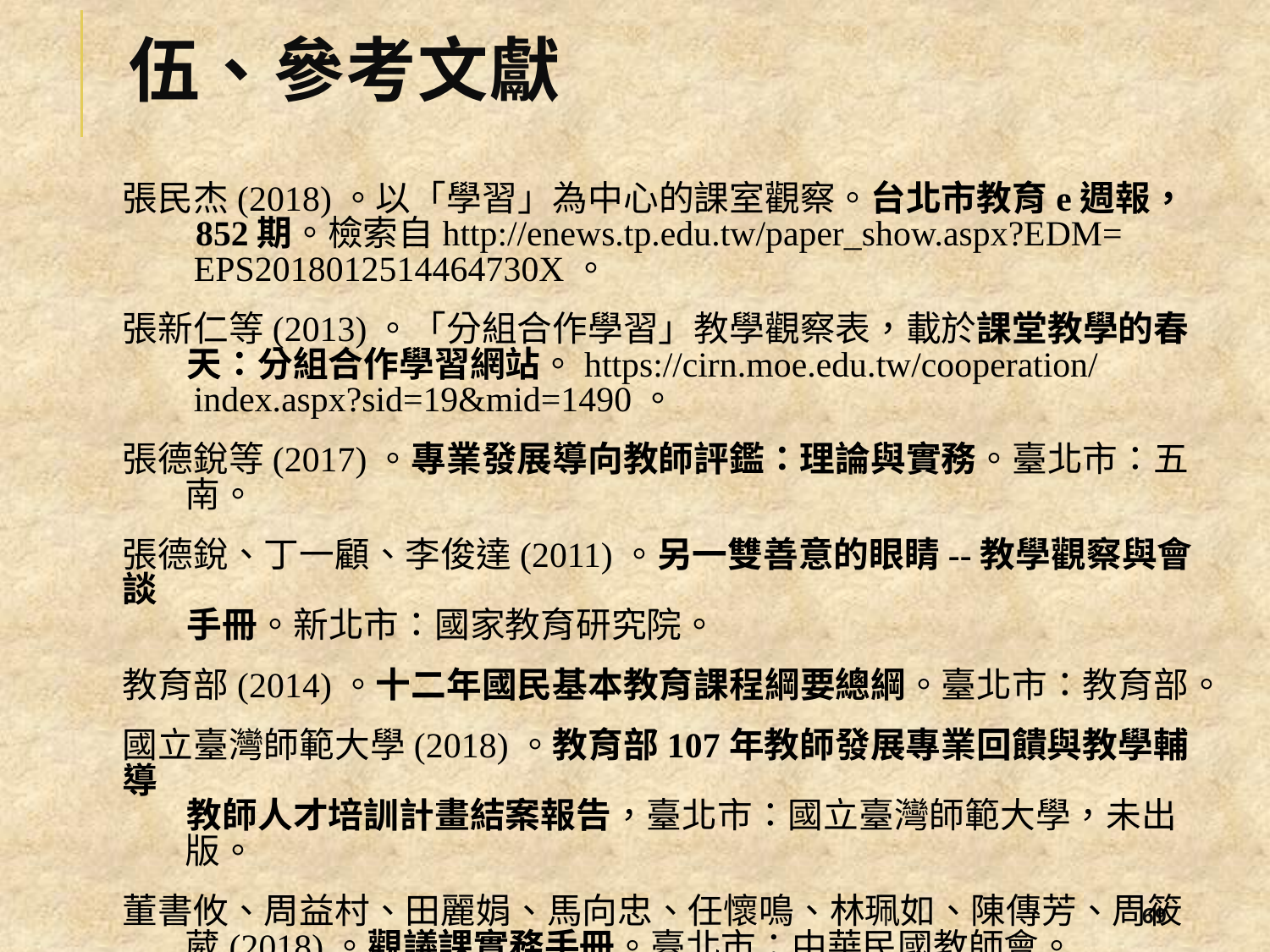

# 伍、參考文獻
張民杰(2018)。以「學習」為中心的課室觀察。台北市教育e週報，
        852期。檢索自http://enews.tp.edu.tw/paper_show.aspx?EDM=
        EPS2018012514464730X。
張新仁等(2013)。「分組合作學習」教學觀察表，載於課堂教學的春
        天：分組合作學習網站。https://cirn.moe.edu.tw/cooperation/
        index.aspx?sid=19&mid=1490。
張德銳等(2017)。專業發展導向教師評鑑：理論與實務。臺北市：五
        南。
張德銳、丁一顧、李俊達(2011)。另一雙善意的眼睛--教學觀察與會談
        手冊。新北市：國家教育研究院。
教育部(2014)。十二年國民基本教育課程綱要總綱。臺北市：教育部。
國立臺灣師範大學(2018)。教育部107年教師發展專業回饋與教學輔導
        教師人才培訓計畫結案報告，臺北市：國立臺灣師範大學，未出
        版。
董書攸、周益村、田麗娟、馬向忠、任懷鳴、林珮如、陳傳芳、周筱
        葳(2018)。觀議課實務手冊。臺北市：中華民國教師會。

69